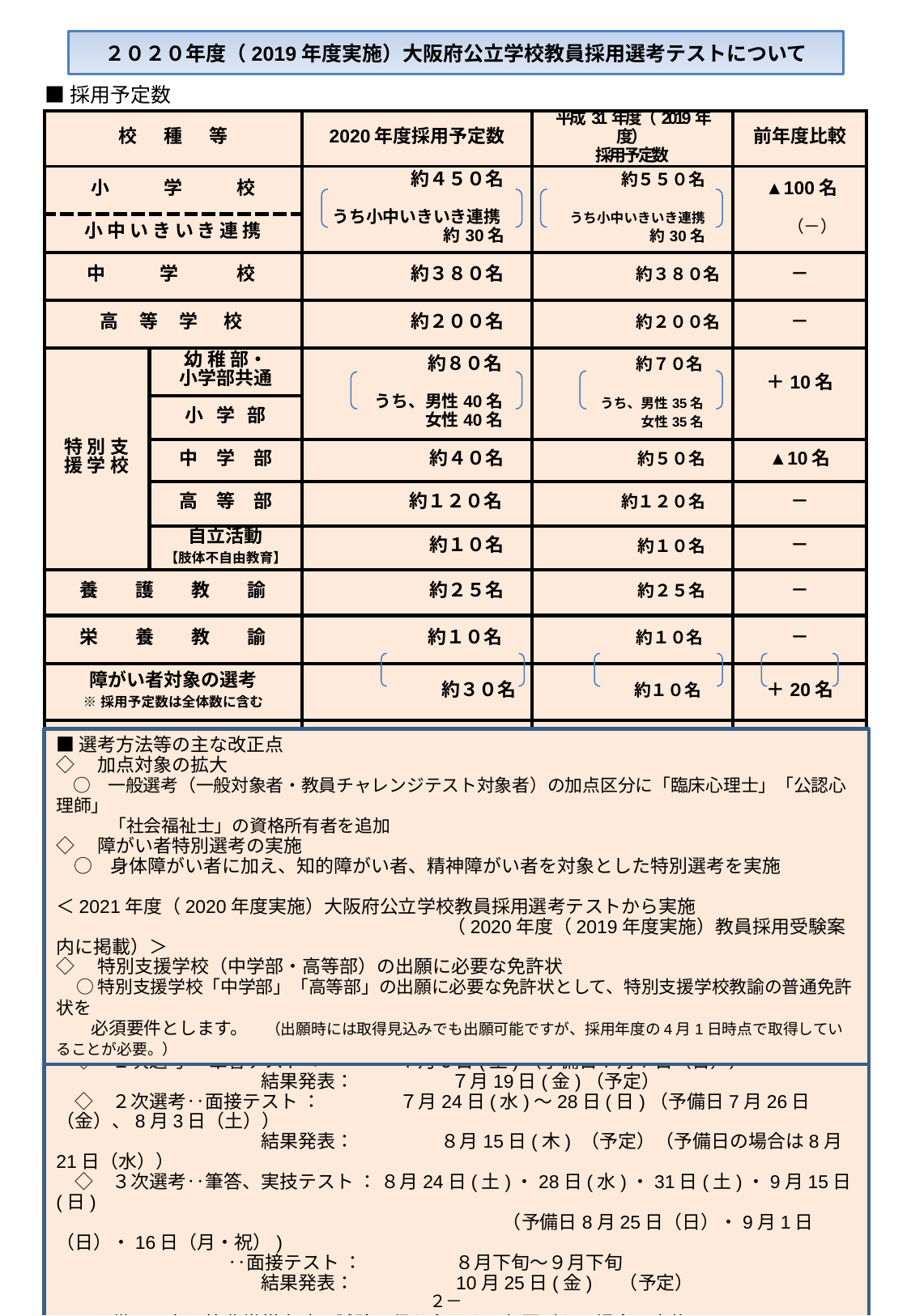

２０２０年度（2019年度実施）大阪府公立学校教員採用選考テストについて
■採用予定数
| 校 　 種 　 等 |  | 2020年度採用予定数 | 平成31年度（2019年度） 採用予定数 | 前年度比較 |
| --- | --- | --- | --- | --- |
| 小　 　学　 　校 |  | 約４５０名 うち小中いきいき連携 約30名 | 約５５０名 　うち小中いきいき連携 　　　　　約30名 | ▲100名 （－） |
| 小中いきいき連携 |  |  |  |  |
| 中　 　 学　 　 校 |  | 約３８０名 | 約３８０名 | － |
| 高 等 学 校 |  | 約２００名 | 約２００名 | － |
| 特 別 支 援 学 校 | 幼 稚 部・ 小学部共通 | 約８０名 うち、男性40名 女性40名 | 約７０名 うち、男性35名 女性35名 | ＋10名 |
|  | 小 学 部 |  |  |  |
|  | 中　学　部 | 約４０名 | 約５０名 | ▲10名 |
|  | 高　等　部 | 約１２０名 | 約１２０名 | － |
|  | 自立活動 【肢体不自由教育】 | 約１０名 | 約１０名 | － |
| 養　　護　　教　　諭 |  | 約２５名 | 約２５名 | － |
| 栄　　養　　教　　諭 |  | 約１０名 | 約１０名 | － |
| 障がい者対象の選考 ※採用予定数は全体数に含む |  | 約３０名 | 約１０名 | ＋20名 |
| 合　　　　　　　　計 |  | 約１，３１５名 | 約１，４１５名 | ▲100名 |

■選考方法等の主な改正点
◇　加点対象の拡大
　○　一般選考（一般対象者・教員チャレンジテスト対象者）の加点区分に「臨床心理士」「公認心理師」
　　　「社会福祉士」の資格所有者を追加
◇　障がい者特別選考の実施
　○　身体障がい者に加え、知的障がい者、精神障がい者を対象とした特別選考を実施

＜2021年度（2020年度実施）大阪府公立学校教員採用選考テストから実施
　　　　　　　　　　　　　　　　　　　　　（2020年度（2019年度実施）教員採用受験案内に掲載）＞
◇　特別支援学校（中学部・高等部）の出願に必要な免許状
　○ 特別支援学校「中学部」「高等部」の出願に必要な免許状として、特別支援学校教諭の普通免許状を
　　必須要件とします。　（出願時には取得見込みでも出願可能ですが、採用年度の4月1日時点で取得していることが必要。）
■選考日程等
　◇　出願受付期間　 ‥３月２８日（木）10時～４月24日(水)17時〔電子申請（インターネット）のみ〕
　◇　１次選考 ‥筆答テスト ：　　　　７月６日(土)（予備日7月7日（日））
　　　　　　　　　　　結果発表： 　　　　　７月19日(金)（予定）
　◇　２次選考‥面接テスト ：　　　　 ７月24日(水)～28日(日)（予備日7月26日（金）、8月3日（土））
　　　　　　　　　　　結果発表： 　　　　  ８月15日(木) （予定）（予備日の場合は8月21日（水））
　◇　３次選考‥筆答、実技テスト ： ８月24日(土)・28日(水)・31日(土)・9月15日(日)
　　　　　　　　　　　　　　　　　　　　　　　　（予備日8月25日（日）・9月1日（日）・16日（月・祝）)
　　　　　　　　　 ‥面接テスト ：　　　　　８月下旬～９月下旬
　　　　　　　　　　　結果発表： 　　　　　10月25日(金)　 （予定）

　※予備日は台風等非常災害時に試験日程を変更する必要がある場合に実施
２－２